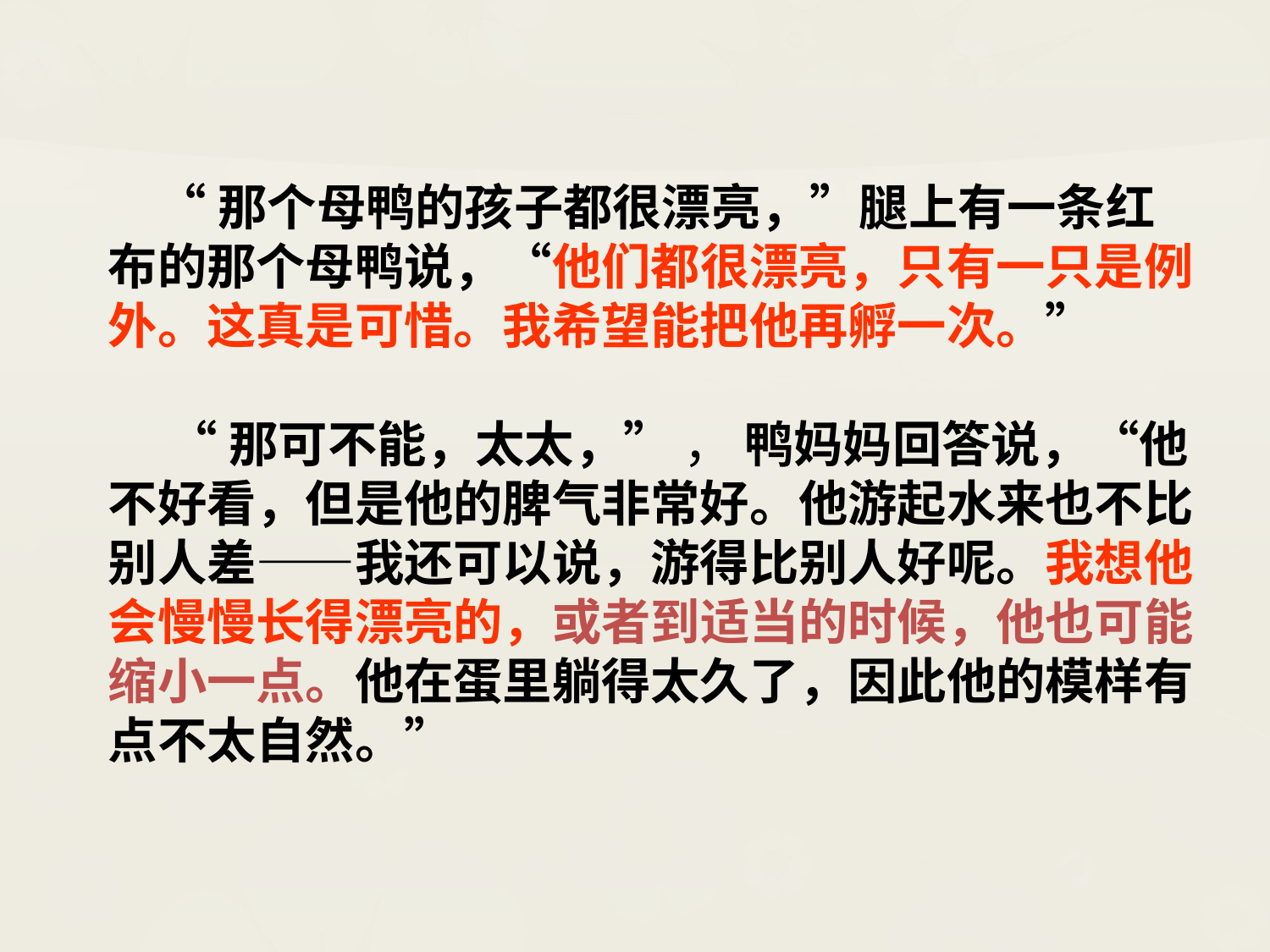

“那个母鸭的孩子都很漂亮，”腿上有一条红布的那个母鸭说，“他们都很漂亮，只有一只是例外。这真是可惜。我希望能把他再孵一次。”

           “那可不能，太太，” ， 鸭妈妈回答说，“他不好看，但是他的脾气非常好。他游起水来也不比别人差——我还可以说，游得比别人好呢。我想他会慢慢长得漂亮的，或者到适当的时候，他也可能缩小一点。他在蛋里躺得太久了，因此他的模样有点不太自然。”